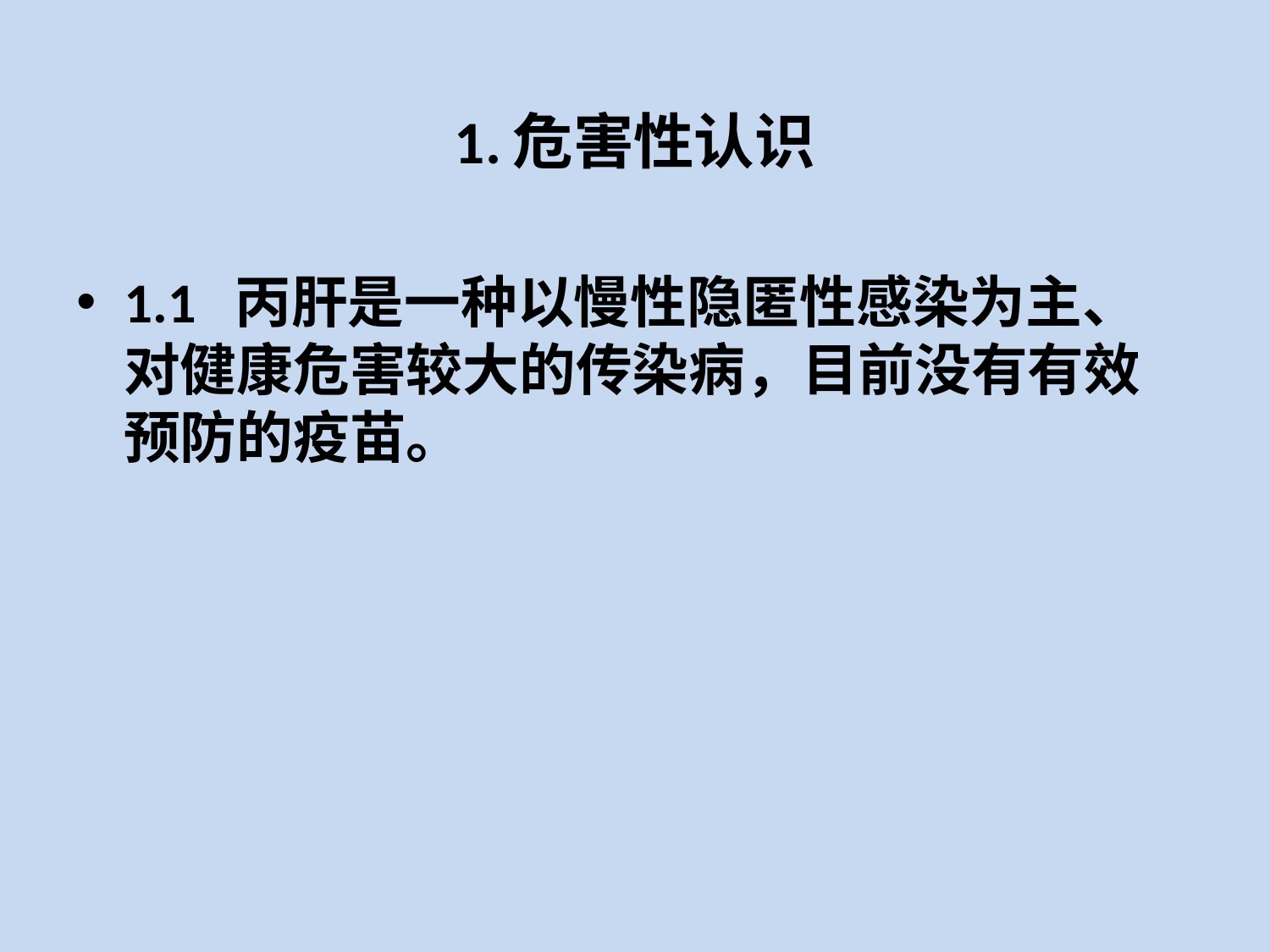

# 1.危害性认识
1.1  丙肝是一种以慢性隐匿性感染为主、对健康危害较大的传染病，目前没有有效预防的疫苗。